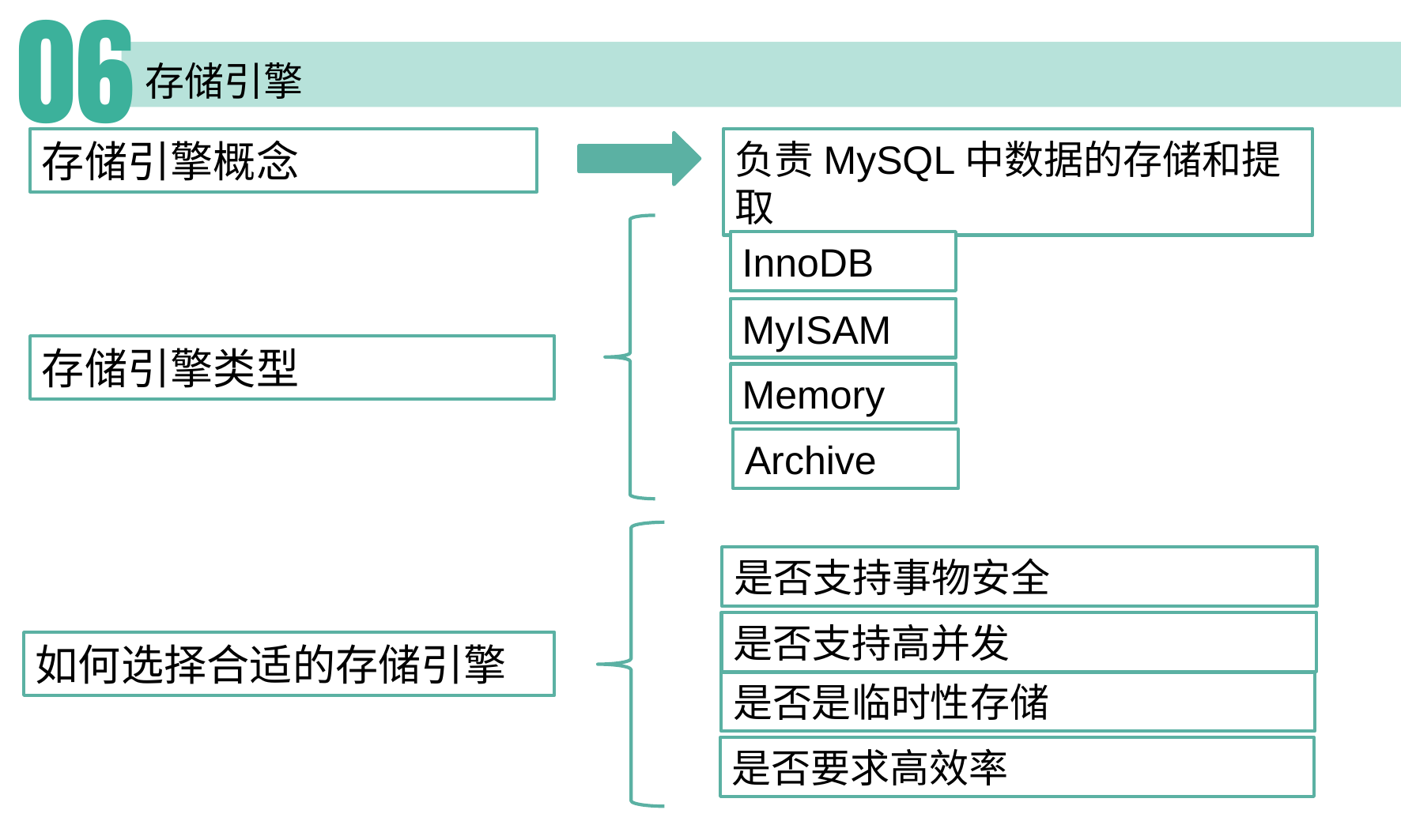

06

存储引擎
负责MySQL中数据的存储和提取
存储引擎概念

InnoDB
MyISAM
存储引擎类型
Memory
Archive

是否支持事物安全
是否支持高并发
如何选择合适的存储引擎
是否是临时性存储
是否要求高效率